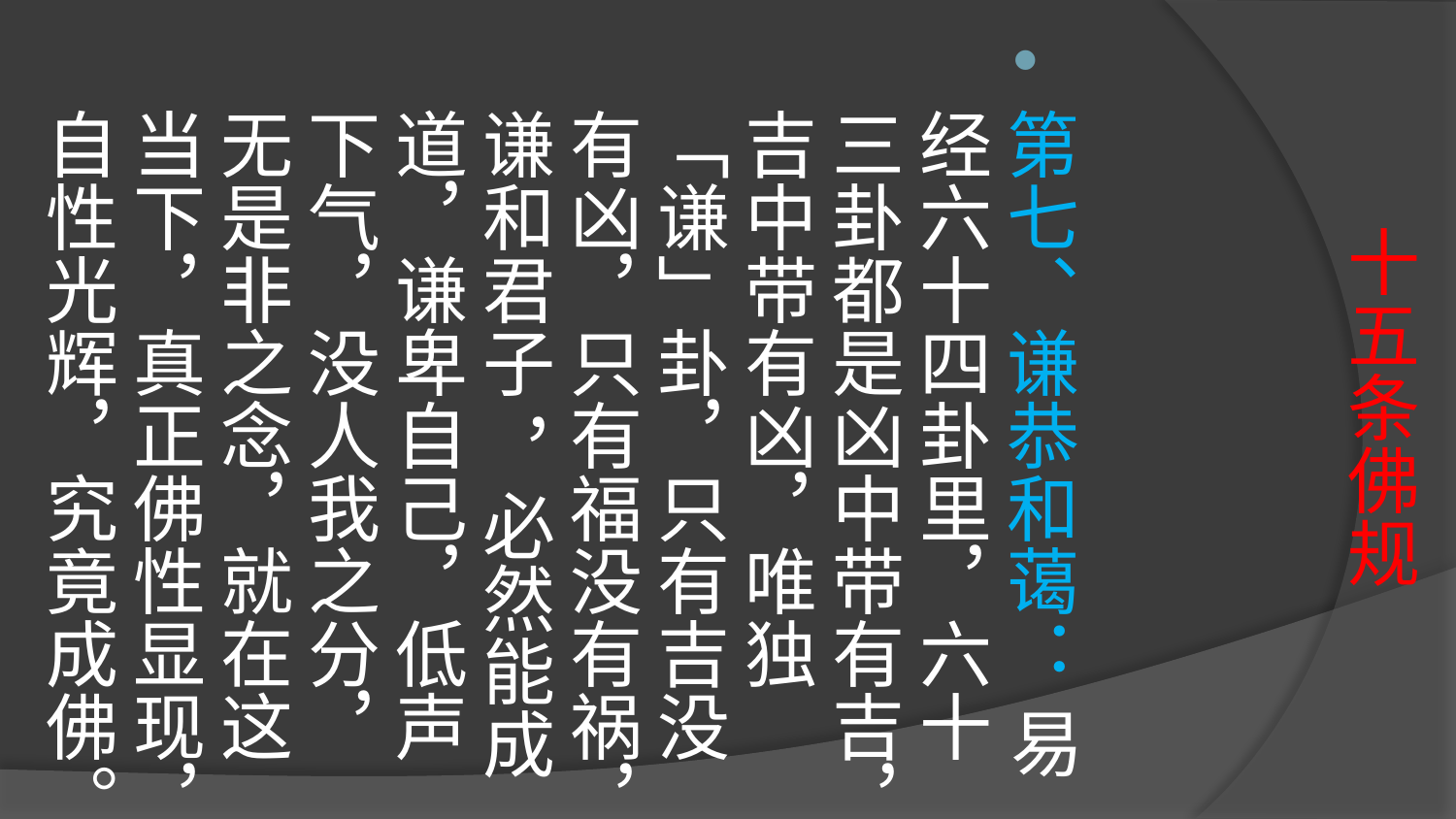

# 十五条佛规
第七、谦恭和蔼： 易经六十四卦里，六十三卦都是凶中带有吉，吉中带有凶，唯独「谦」卦，只有吉没有凶，只有福没有祸，谦和君子 ，必然能成道，谦卑自己，低声下气，没人我之分，无是非之念，就在这当下，真正佛性显现，自性光辉，究竟成佛。